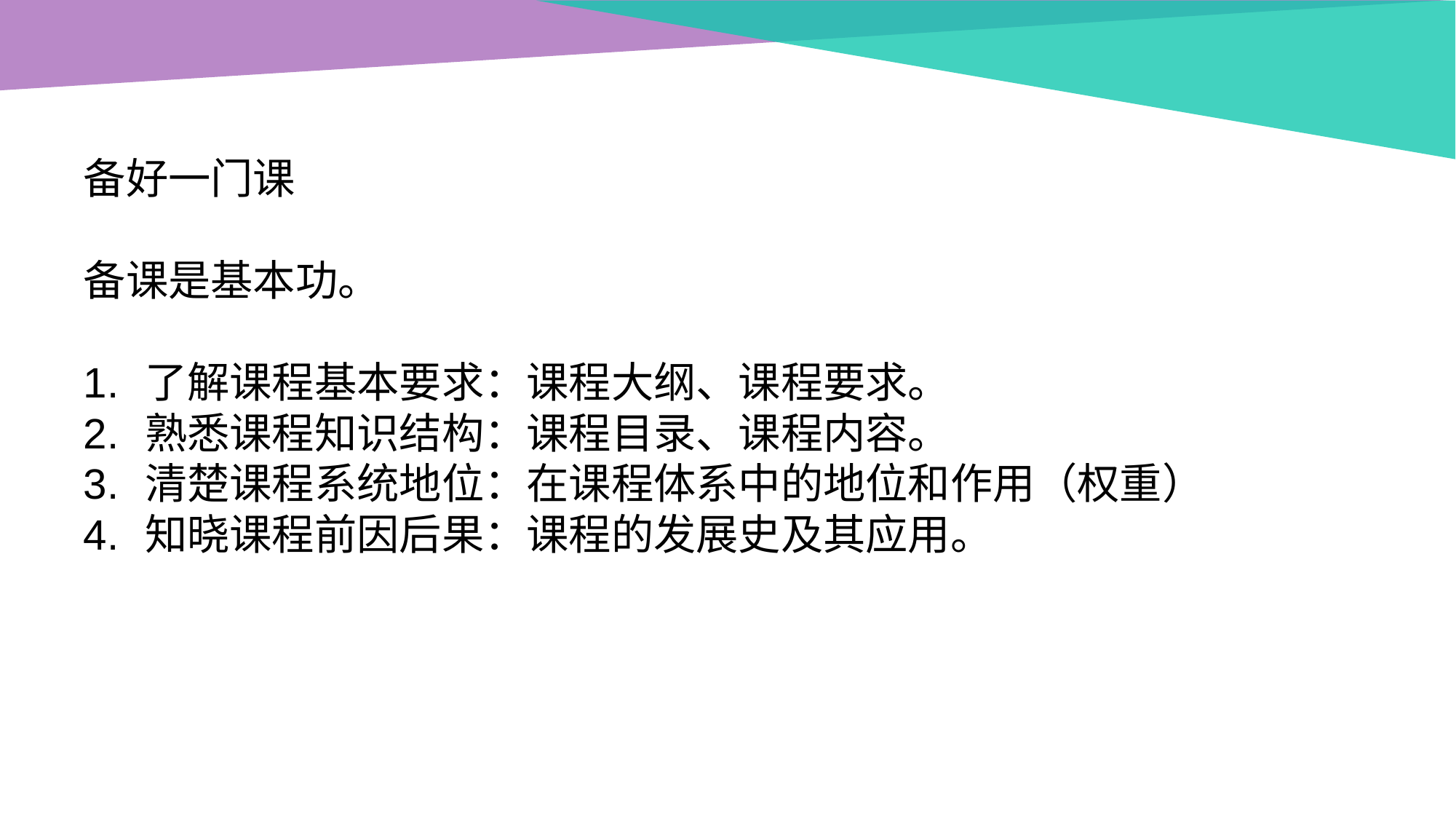

备好一门课

备课是基本功。

了解课程基本要求：课程大纲、课程要求。
熟悉课程知识结构：课程目录、课程内容。
清楚课程系统地位：在课程体系中的地位和作用（权重）
知晓课程前因后果：课程的发展史及其应用。